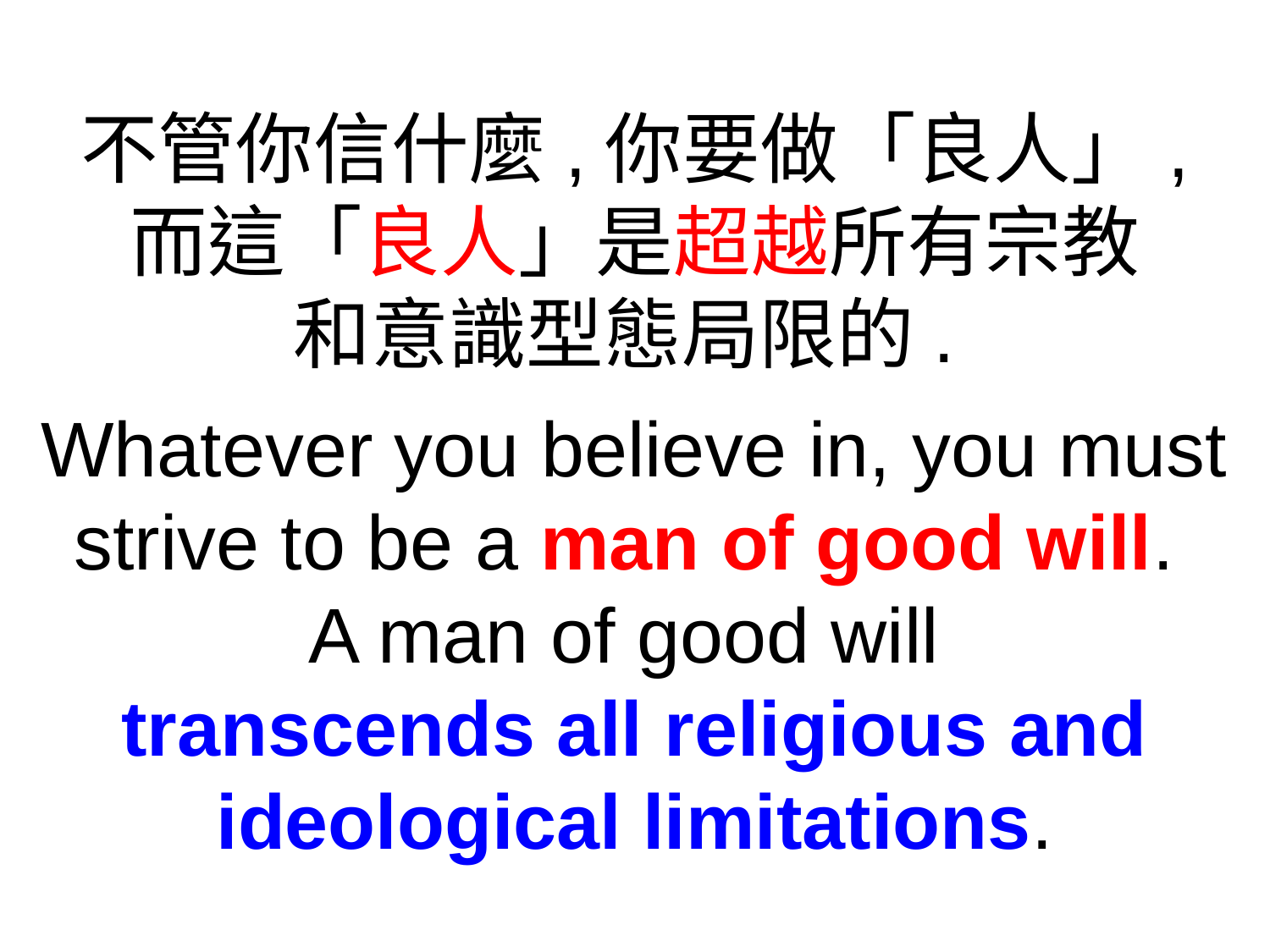

不管你信什麼,你要做「良人」,
而這「良人」是超越所有宗教
和意識型態局限的.
Whatever you believe in, you must strive to be a man of good will.
A man of good will
transcends all religious and ideological limitations.